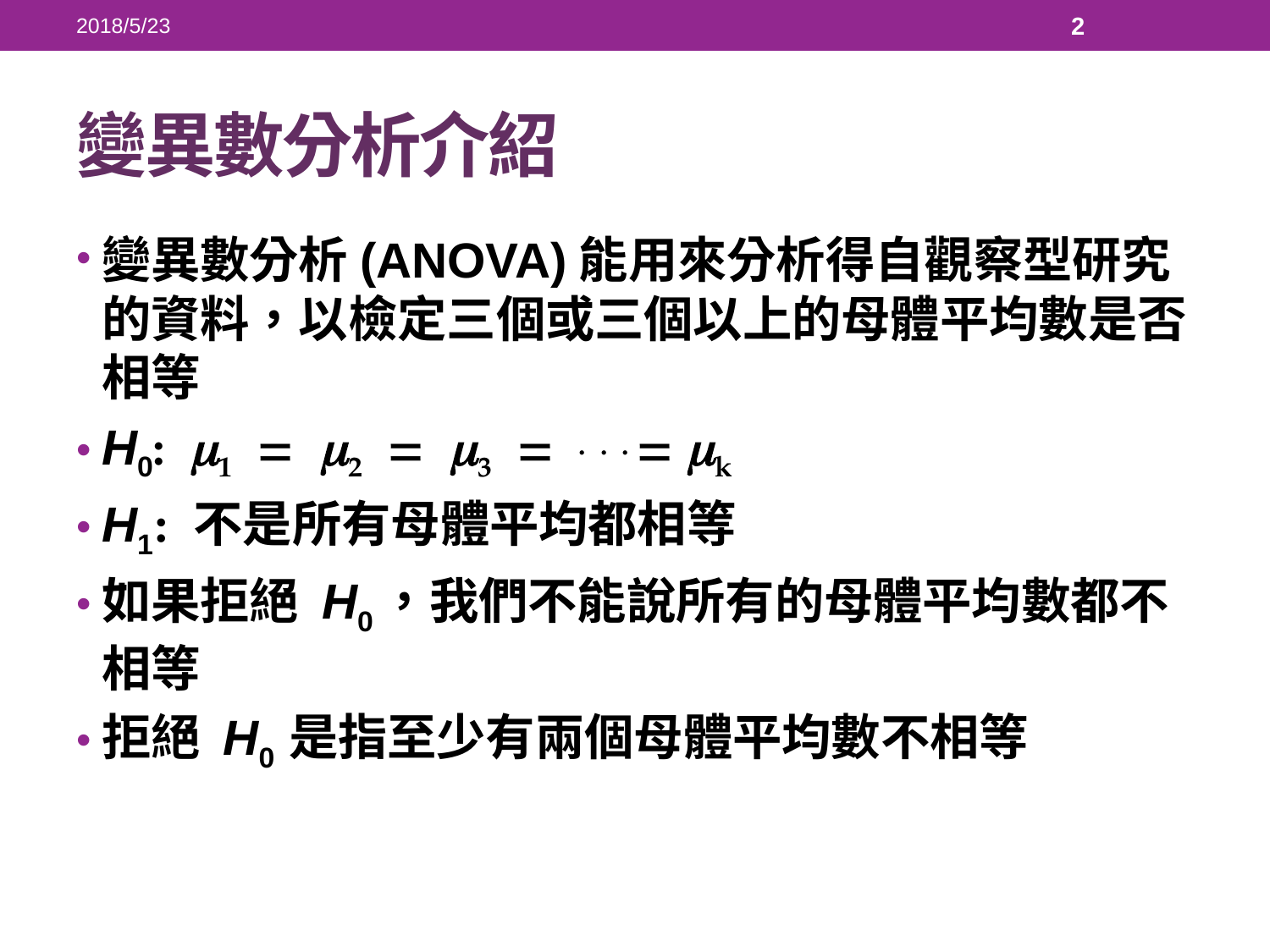

2018/5/23
2
# 變異數分析介紹
變異數分析(ANOVA)能用來分析得自觀察型研究的資料，以檢定三個或三個以上的母體平均數是否相等
H0:  μ1 = μ2 = μ3 = .  .  . = μk
H1: 不是所有母體平均都相等
如果拒絕 H0，我們不能說所有的母體平均數都不相等
拒絕 H0 是指至少有兩個母體平均數不相等